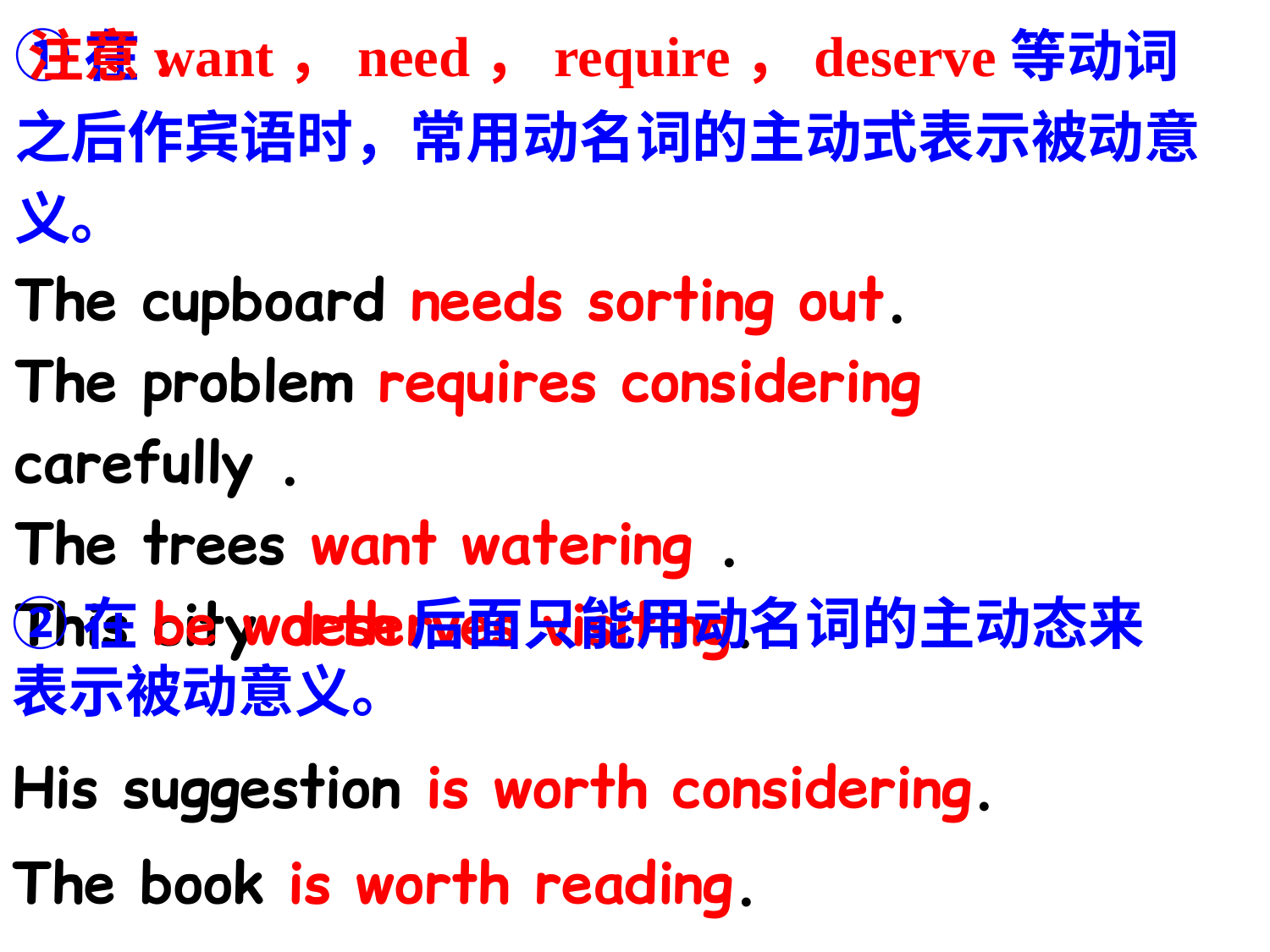

注意:
①在want，need，require，deserve等动词之后作宾语时，常用动名词的主动式表示被动意义。
The cupboard needs sorting out.
The problem requires considering carefully .
The trees want watering .
This city deserves visiting.
②在be worth后面只能用动名词的主动态来表示被动意义。
His suggestion is worth considering.
The book is worth reading.